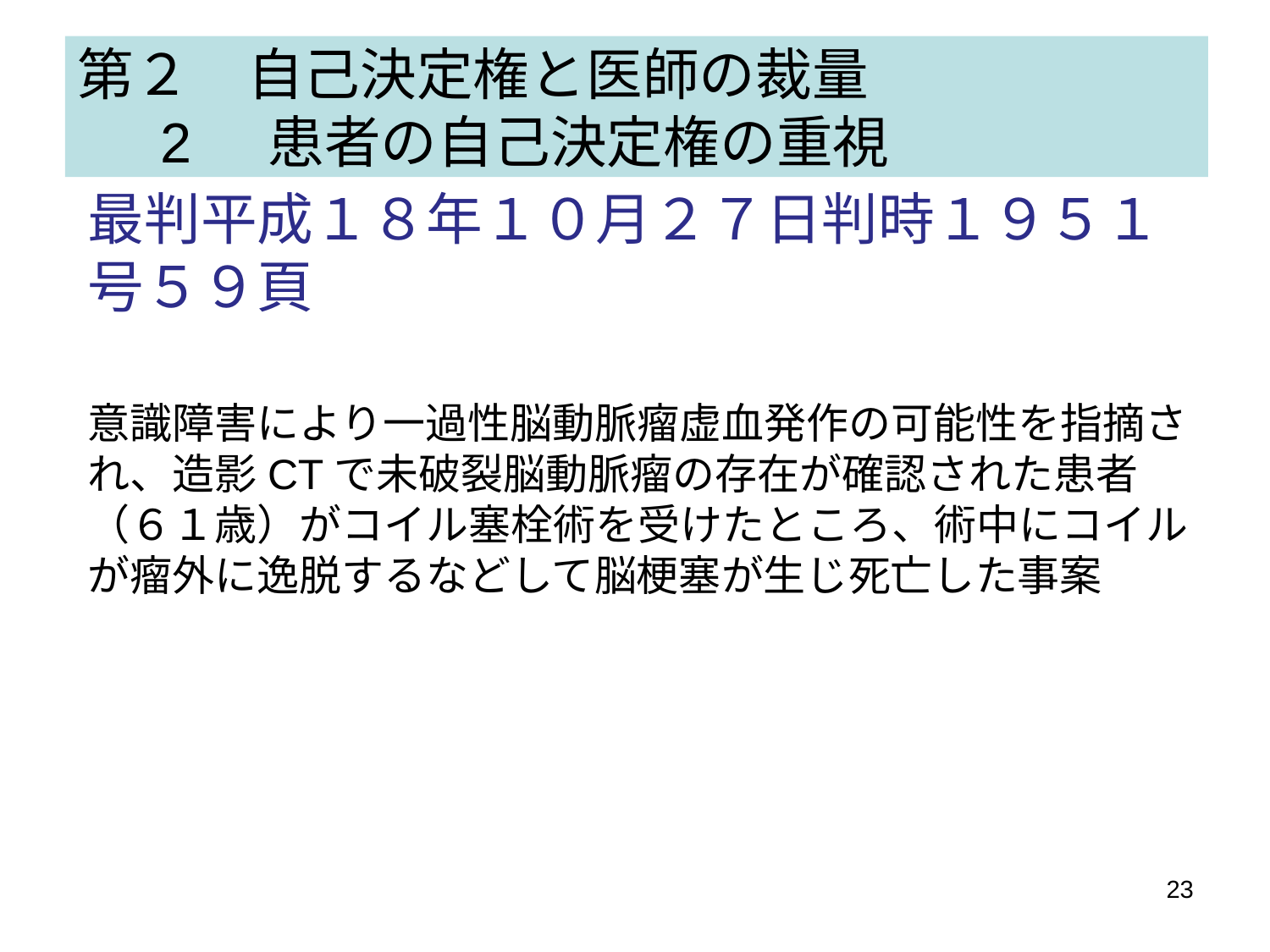

# 第２　自己決定権と医師の裁量 　 2    患者の自己決定権の重視
最判平成１８年１０月２７日判時１９５１号５９頁

意識障害により一過性脳動脈瘤虚血発作の可能性を指摘され、造影CTで未破裂脳動脈瘤の存在が確認された患者（６１歳）がコイル塞栓術を受けたところ、術中にコイルが瘤外に逸脱するなどして脳梗塞が生じ死亡した事案

23